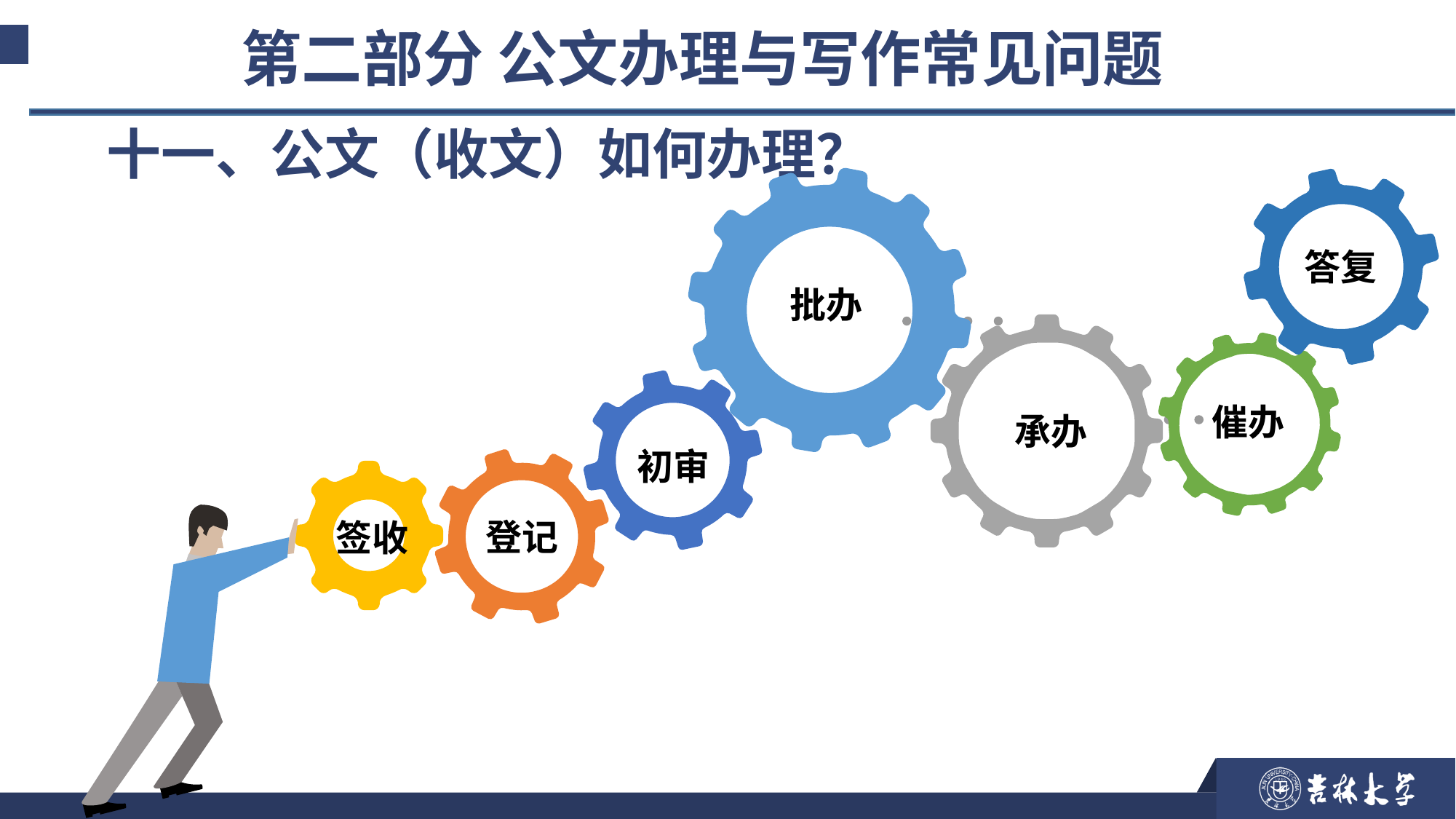

第二部分 公文办理与写作常见问题

十一、公文（收文）如何办理？

答复
批办

催办
承办

初审

登记
签收